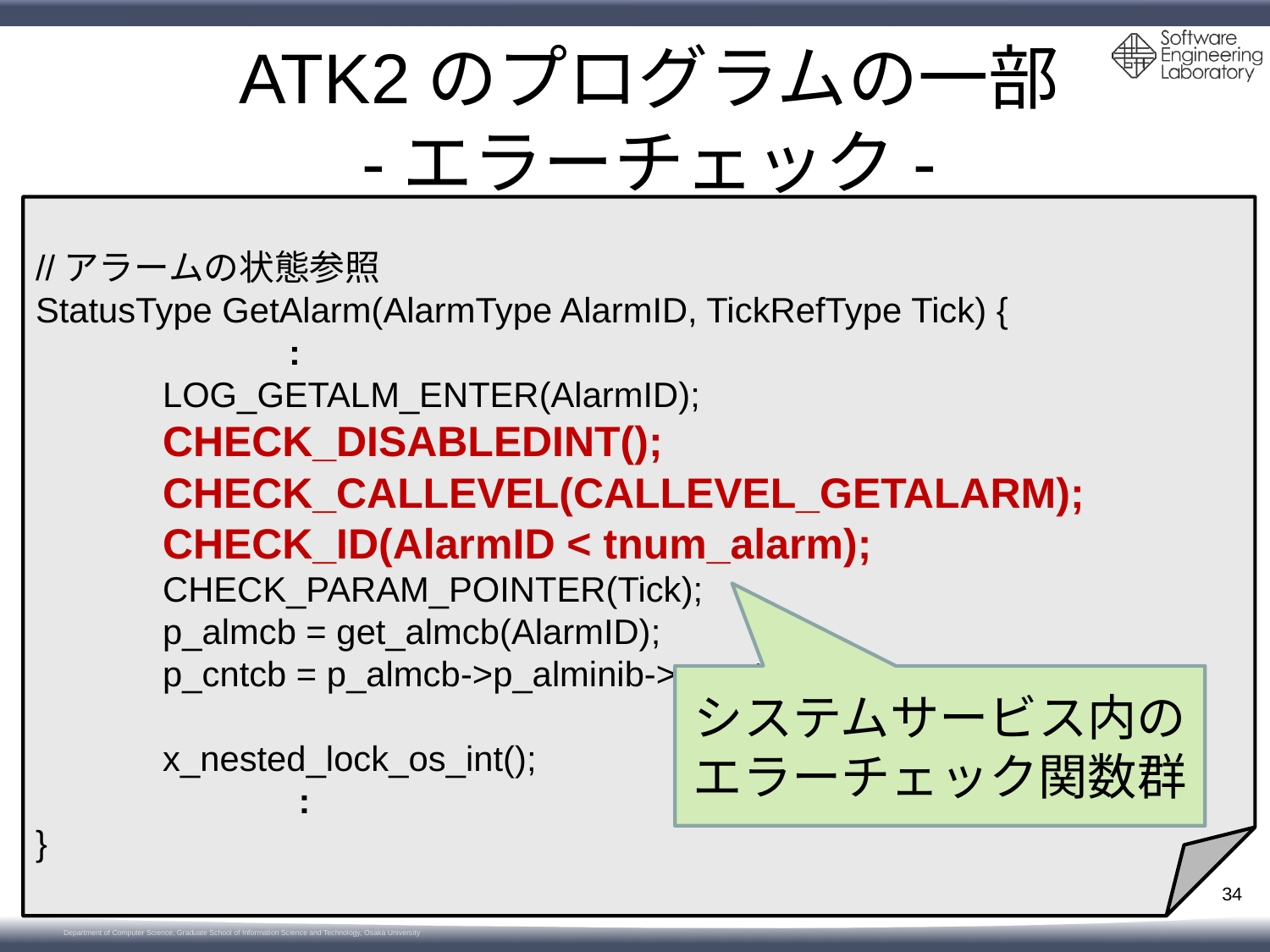

# ATK2のプログラムの一部 -エラーチェック-

//アラームの状態参照
StatusType GetAlarm(AlarmType AlarmID, TickRefType Tick) {
                          :
	LOG_GETALM_ENTER(AlarmID);
	CHECK_DISABLEDINT();
	CHECK_CALLEVEL(CALLEVEL_GETALARM);
	CHECK_ID(AlarmID < tnum_alarm);
	CHECK_PARAM_POINTER(Tick);
	p_almcb = get_almcb(AlarmID);
	p_cntcb = p_almcb->p_alminib->p_cntcb;

	x_nested_lock_os_int();
                           :
}
システムサービス内の
エラーチェック関数群
34